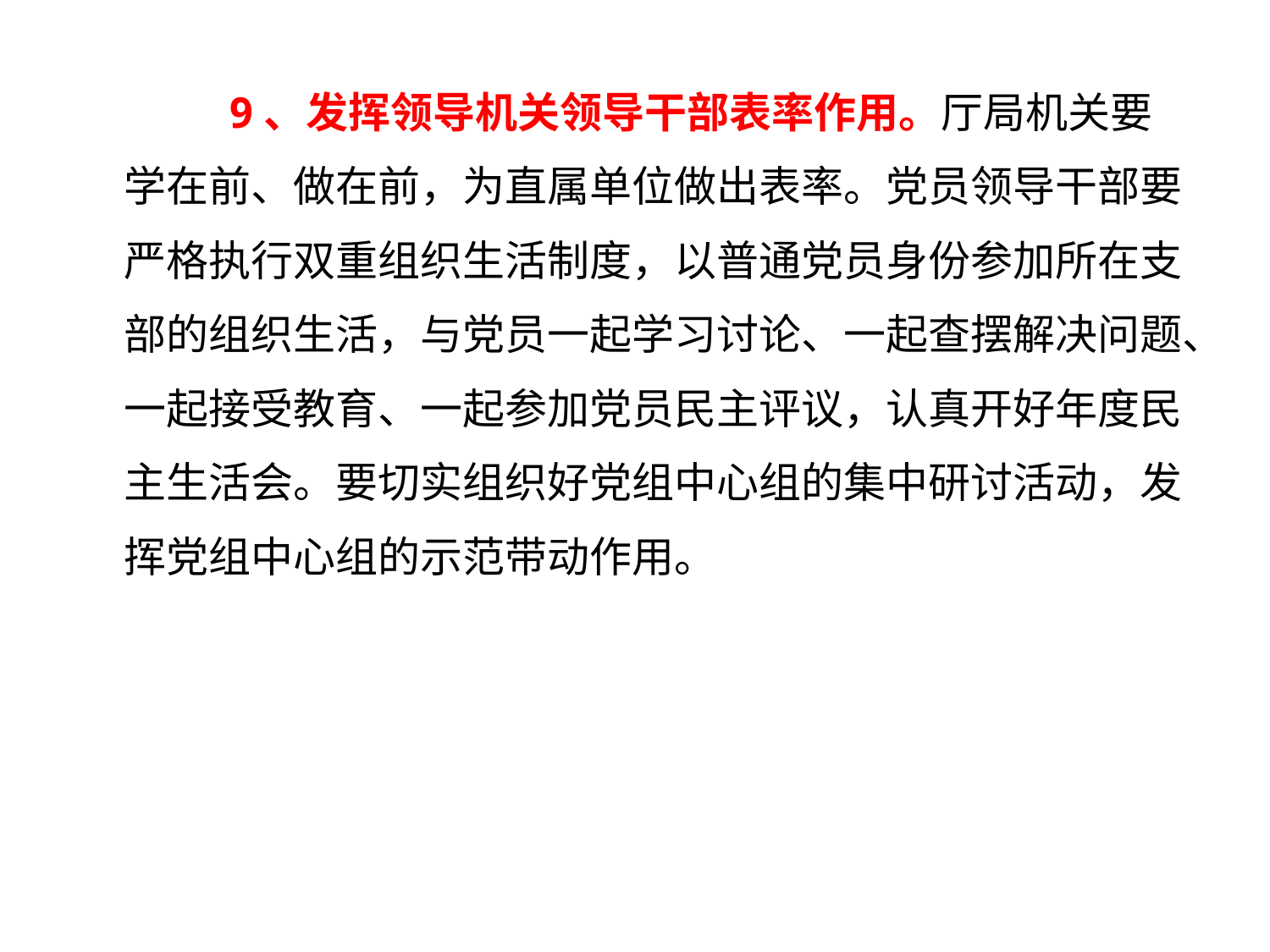

9、发挥领导机关领导干部表率作用。厅局机关要学在前、做在前，为直属单位做出表率。党员领导干部要严格执行双重组织生活制度，以普通党员身份参加所在支部的组织生活，与党员一起学习讨论、一起查摆解决问题、一起接受教育、一起参加党员民主评议，认真开好年度民主生活会。要切实组织好党组中心组的集中研讨活动，发挥党组中心组的示范带动作用。